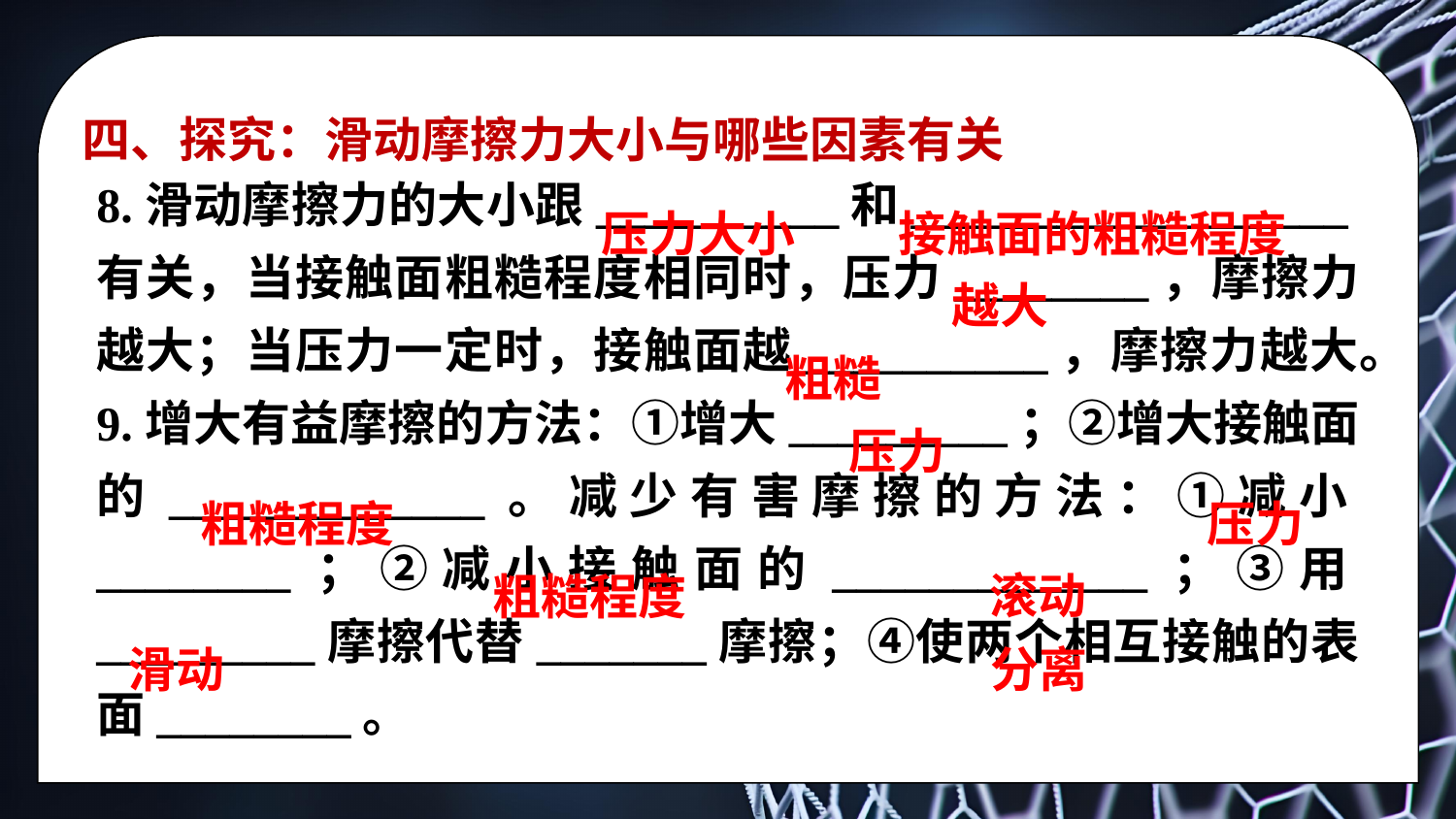

四、探究：滑动摩擦力大小与哪些因素有关
8.滑动摩擦力的大小跟__________和__________________有关，当接触面粗糙程度相同时，压力________，摩擦力越大；当压力一定时，接触面越__________，摩擦力越大。
9.增大有益摩擦的方法：①增大_________；②增大接触面的_____________。减少有害摩擦的方法：①减小________；②减小接触面的_____________；③用_________摩擦代替_______摩擦；④使两个相互接触的表面________。
接触面的粗糙程度
压力大小
越大
粗糙
压力
粗糙程度
压力
滚动
粗糙程度
滑动
分离